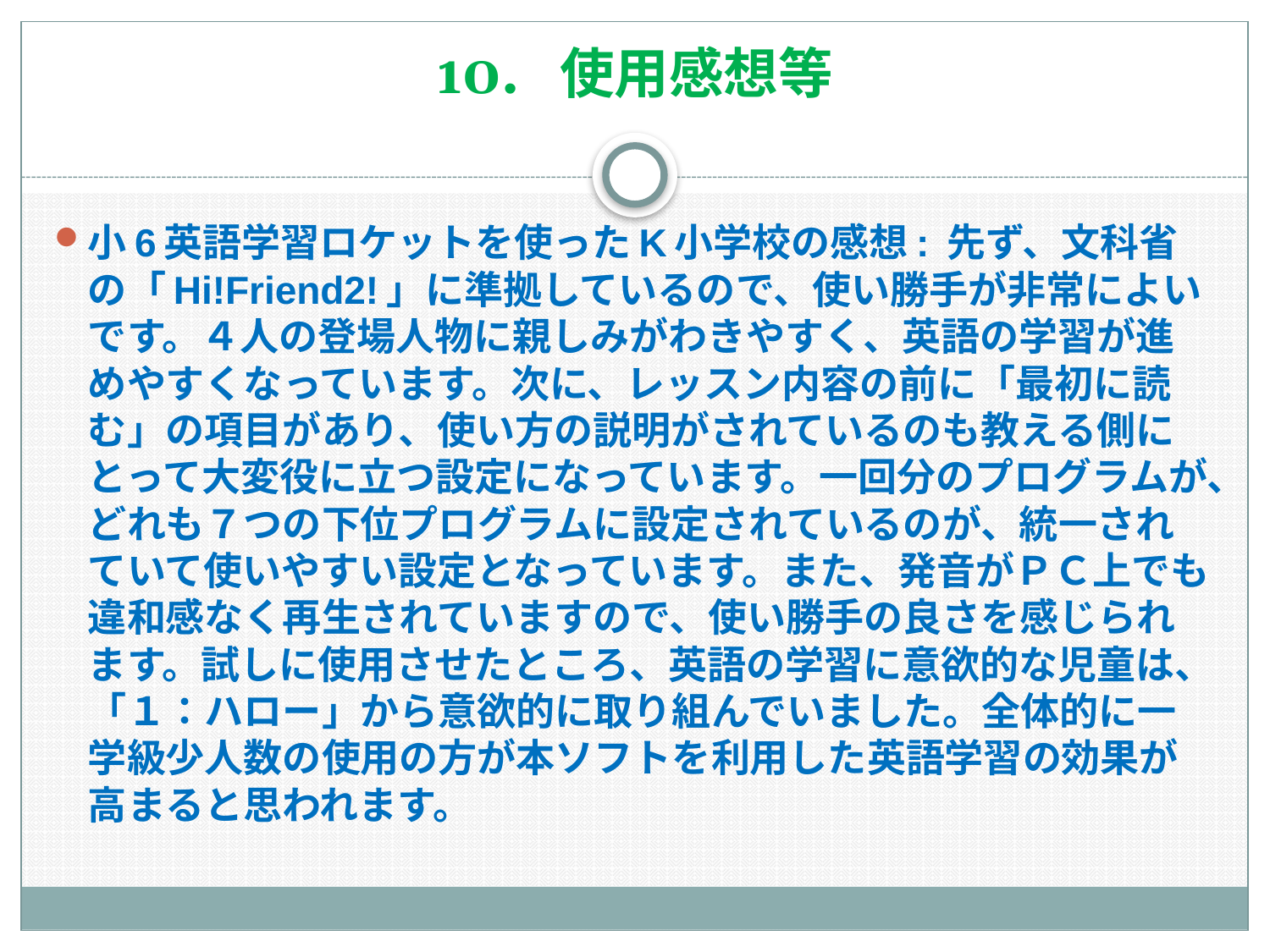

# 10.  使用感想等
小6英語学習ロケットを使ったK小学校の感想: 先ず、文科省の「Hi!Friend2!」に準拠しているので、使い勝手が非常によいです。４人の登場人物に親しみがわきやすく、英語の学習が進めやすくなっています。次に、レッスン内容の前に「最初に読む」の項目があり、使い方の説明がされているのも教える側にとって大変役に立つ設定になっています。一回分のプログラムが、どれも７つの下位プログラムに設定されているのが、統一されていて使いやすい設定となっています。また、発音がＰＣ上でも違和感なく再生されていますので、使い勝手の良さを感じられます。試しに使用させたところ、英語の学習に意欲的な児童は、「１：ハロー」から意欲的に取り組んでいました。全体的に一学級少人数の使用の方が本ソフトを利用した英語学習の効果が高まると思われます。